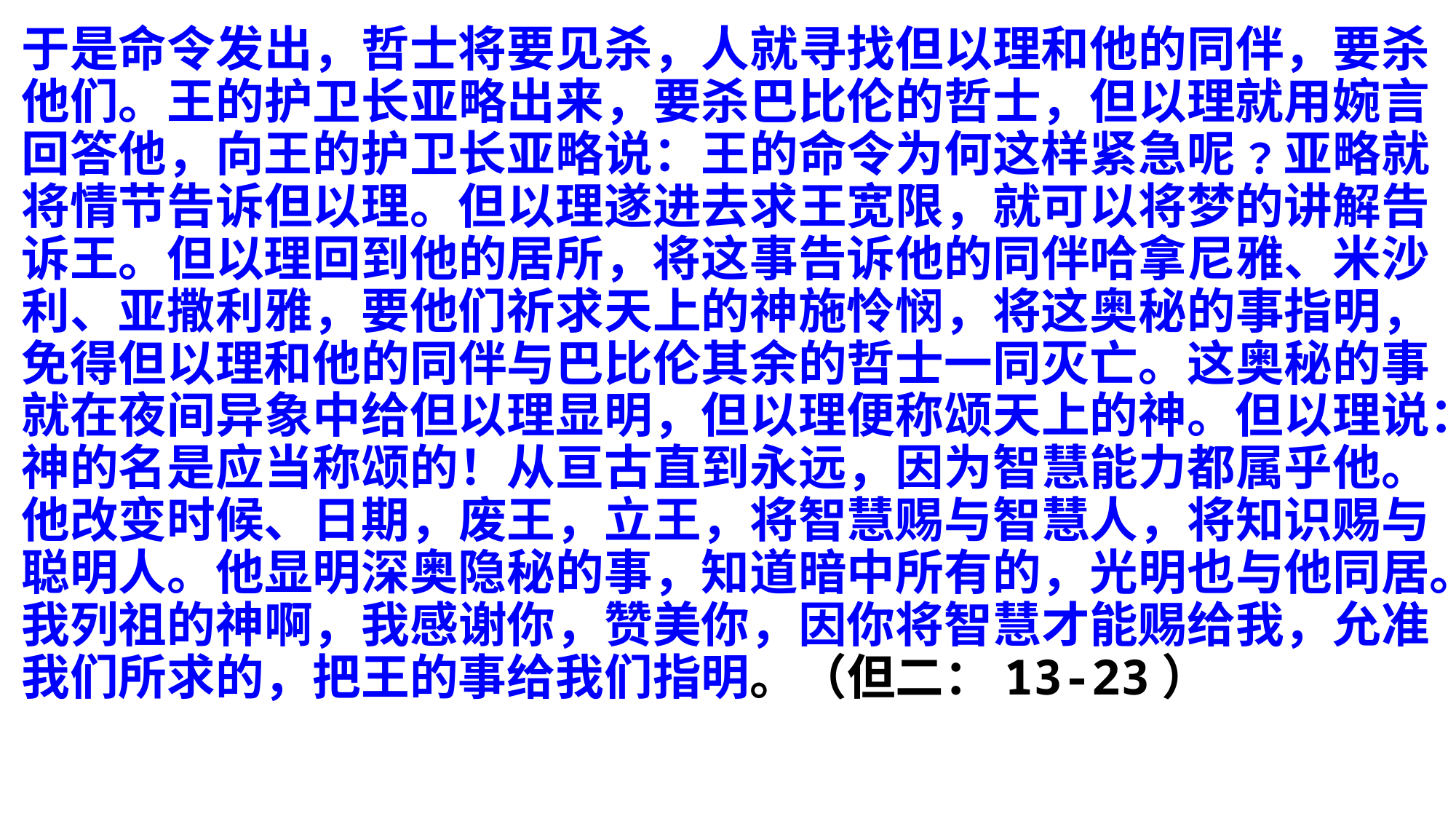

于是命令发出，哲士将要见杀，人就寻找但以理和他的同伴，要杀他们。王的护卫长亚略出来，要杀巴比伦的哲士，但以理就用婉言回答他，向王的护卫长亚略说：王的命令为何这样紧急呢﹖亚略就将情节告诉但以理。但以理遂进去求王宽限，就可以将梦的讲解告诉王。但以理回到他的居所，将这事告诉他的同伴哈拿尼雅、米沙利、亚撒利雅，要他们祈求天上的神施怜悯，将这奥秘的事指明，免得但以理和他的同伴与巴比伦其余的哲士一同灭亡。这奥秘的事就在夜间异象中给但以理显明，但以理便称颂天上的神。但以理说：神的名是应当称颂的！从亘古直到永远，因为智慧能力都属乎他。他改变时候、日期，废王，立王，将智慧赐与智慧人，将知识赐与聪明人。他显明深奥隐秘的事，知道暗中所有的，光明也与他同居。我列祖的神啊，我感谢你，赞美你，因你将智慧才能赐给我，允准我们所求的，把王的事给我们指明。（但二：13-23）